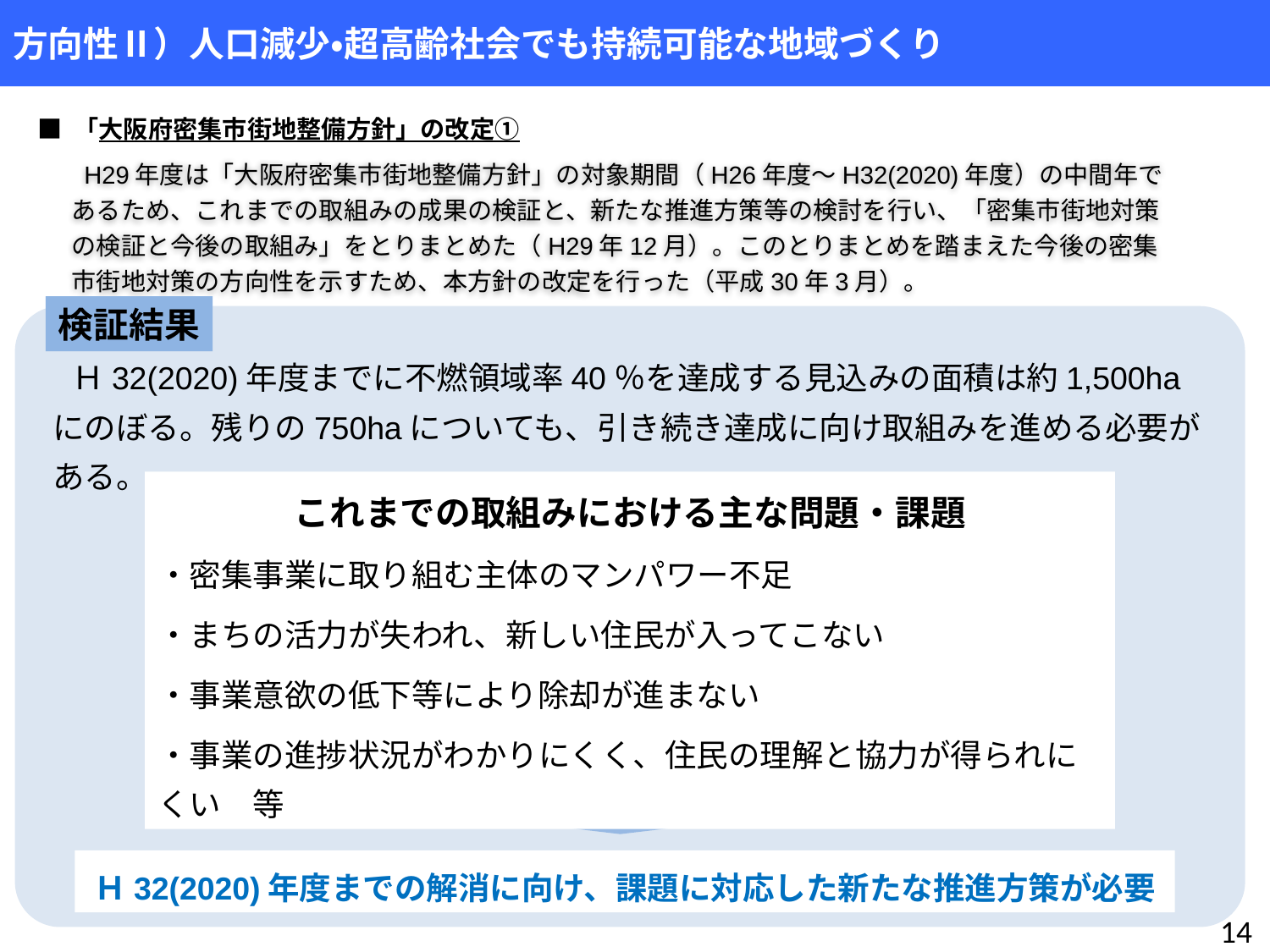

方向性Ⅱ）人口減少・超高齢社会でも持続可能な地域づくり
■ 「大阪府密集市街地整備方針」の改定①
H29年度は「大阪府密集市街地整備方針」の対象期間（H26年度～H32(2020)年度）の中間年であるため、これまでの取組みの成果の検証と、新たな推進方策等の検討を行い、「密集市街地対策の検証と今後の取組み」をとりまとめた（H29年12月）。このとりまとめを踏まえた今後の密集市街地対策の方向性を示すため、本方針の改定を行った（平成30年3月）。
検証結果

　Ｈ32(2020)年度までに不燃領域率40％を達成する見込みの面積は約1,500haにのぼる。残りの750haについても、引き続き達成に向け取組みを進める必要がある。
これまでの取組みにおける主な問題・課題
・密集事業に取り組む主体のマンパワー不足
・まちの活力が失われ、新しい住民が入ってこない
・事業意欲の低下等により除却が進まない
・事業の進捗状況がわかりにくく、住民の理解と協力が得られにくい　等

Ｈ32(2020)年度までの解消に向け、課題に対応した新たな推進方策が必要
14